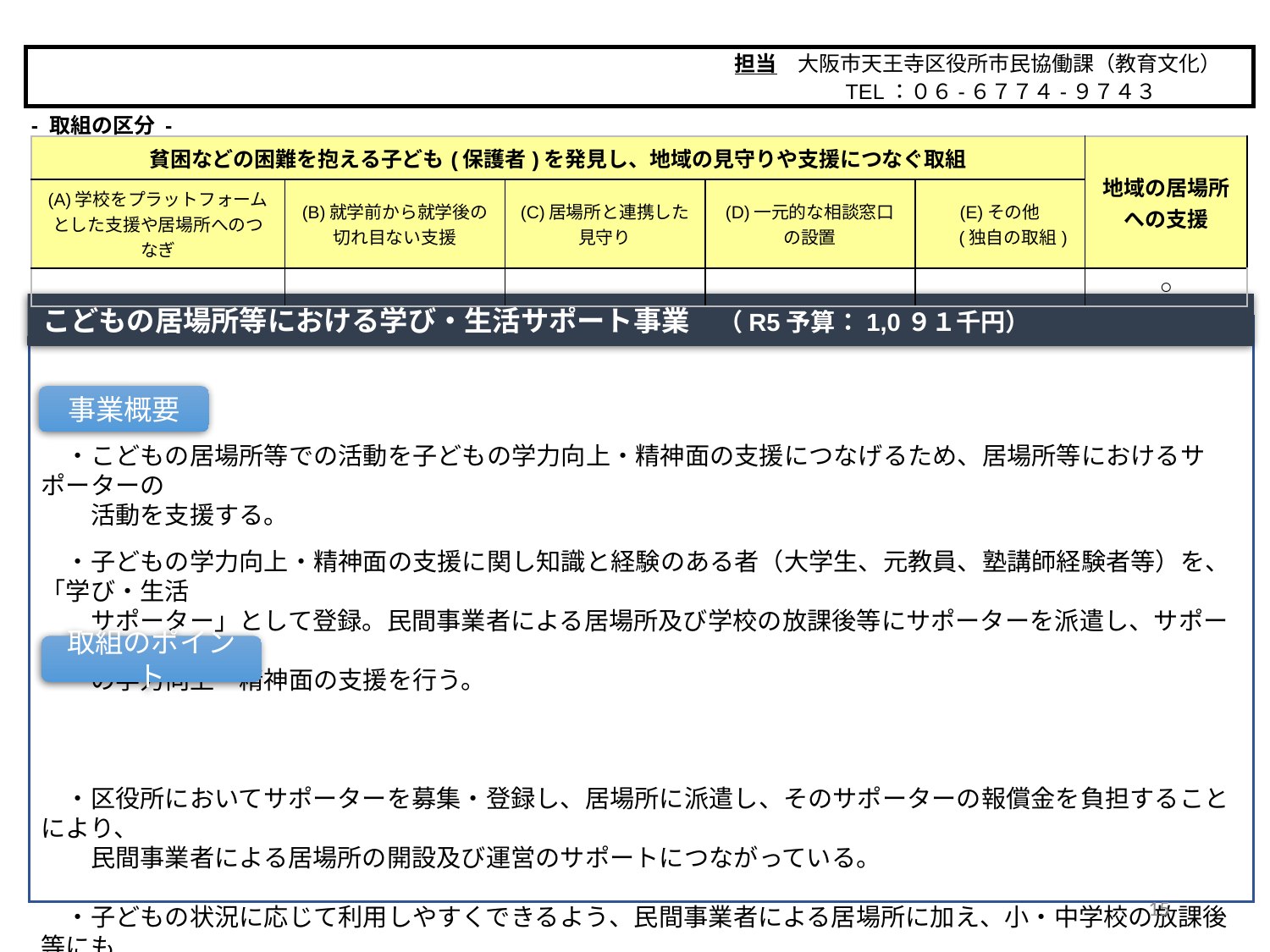

担当　大阪市天王寺区役所市民協働課（教育文化）
　　　　　TEL：０６-６７７４-９７４３

大阪市
- 取組の区分 -
| 貧困などの困難を抱える子ども(保護者)を発見し、地域の見守りや支援につなぐ取組 |  |  |  |  | 地域の居場所 への支援 |
| --- | --- | --- | --- | --- | --- |
| (A)学校をプラットフォームとした支援や居場所へのつなぎ | (B)就学前から就学後の 切れ目ない支援 | (C)居場所と連携した 見守り | (D)一元的な相談窓口 の設置 | (E)その他 　 (独自の取組) |  |
|  |  |  |  |  | ○ |
こどもの居場所等における学び・生活サポート事業　（R5予算：1,0９１千円）

　・こどもの居場所等での活動を子どもの学力向上・精神面の支援につなげるため、居場所等におけるサポーターの
　　活動を支援する。

　・子どもの学力向上・精神面の支援に関し知識と経験のある者（大学生、元教員、塾講師経験者等）を、「学び・生活
　　サポーター」として登録。民間事業者による居場所及び学校の放課後等にサポーターを派遣し、サポーターが子ども
　　の学力向上・精神面の支援を行う。

　・区役所においてサポーターを募集・登録し、居場所に派遣し、そのサポーターの報償金を負担することにより、
　　民間事業者による居場所の開設及び運営のサポートにつながっている。

　・子どもの状況に応じて利用しやすくできるよう、民間事業者による居場所に加え、小・中学校の放課後等にも
　　サポーターを派遣することとした。

事業概要
取組のポイント
15